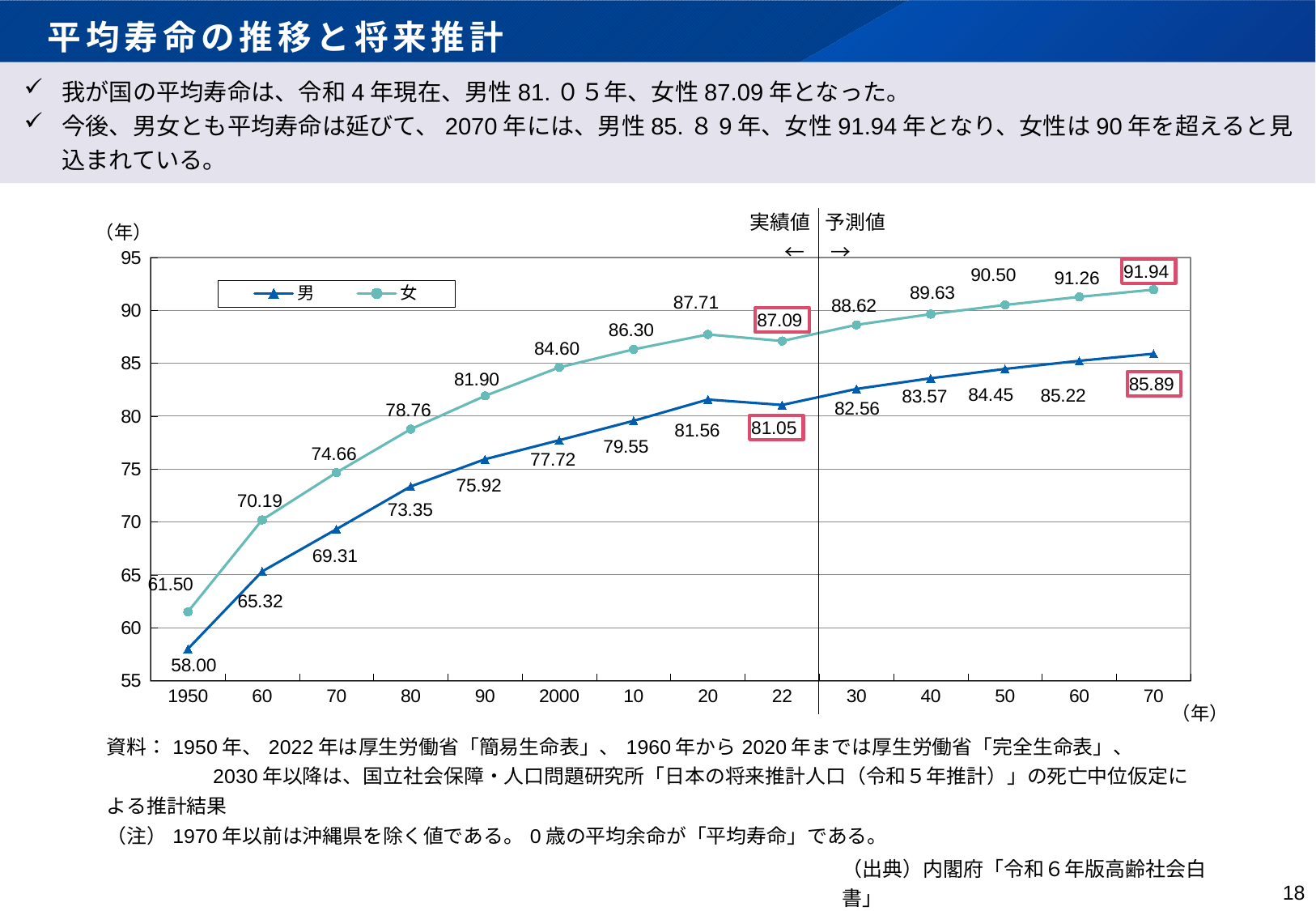

# 平均寿命の推移と将来推計
我が国の平均寿命は、令和4年現在、男性81.０５年、女性87.09年となった。
今後、男女とも平均寿命は延びて、2070年には、男性85.８9年、女性91.94年となり、女性は90年を超えると見込まれている。

### Chart

| Category | 男 | 女 |
|---|---|---|
| 1950 | 58.0 | 61.5 |
| 60 | 65.32 | 70.19 |
| 70 | 69.31 | 74.66 |
| 80 | 73.35 | 78.76 |
| 90 | 75.92 | 81.9 |
| 2000 | 77.72 | 84.6 |
| 10 | 79.55 | 86.3 |
| 20 | 81.56 | 87.71 |
| 22 | 81.05 | 87.09 |
| 30 | 82.56 | 88.62 |
| 40 | 83.57 | 89.63 |
| 50 | 84.45 | 90.5 |
| 60 | 85.22 | 91.26 |
| 70 | 85.89 | 91.94 |
（出典）内閣府「令和６年版高齢社会白書」
18